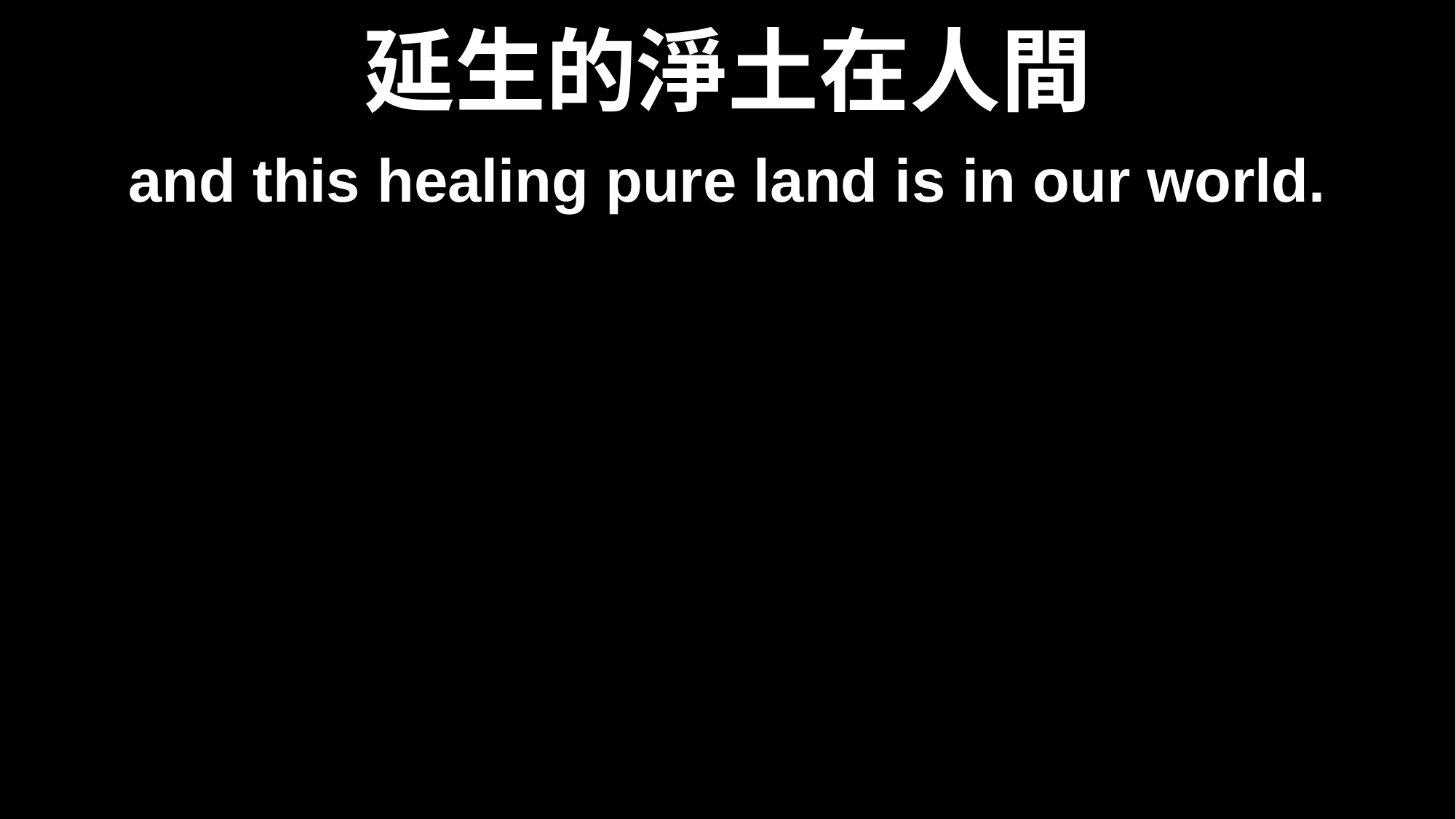

# 延生的淨土在人間
and this healing pure land is in our world.